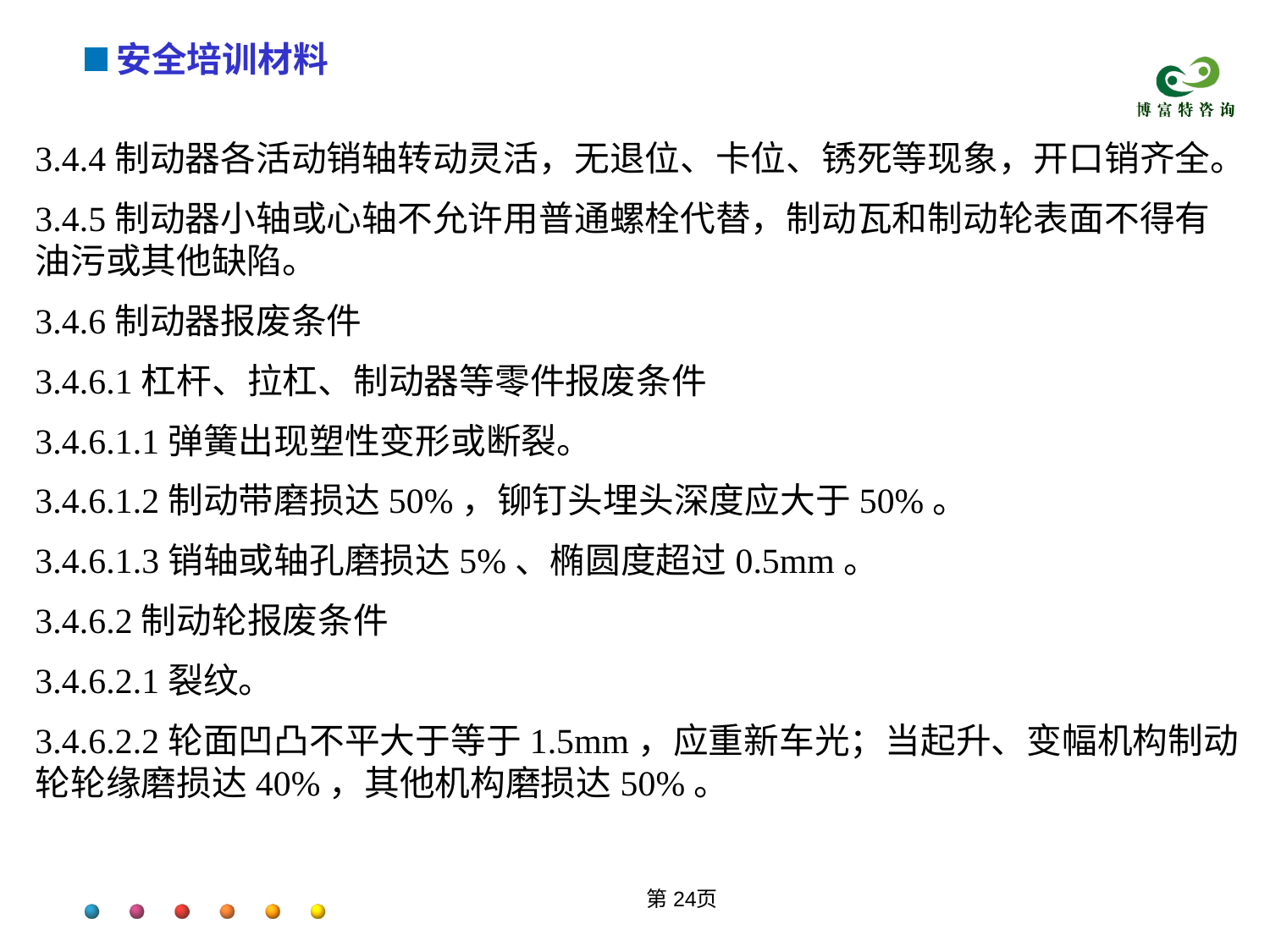

3.4.4制动器各活动销轴转动灵活，无退位、卡位、锈死等现象，开口销齐全。
3.4.5制动器小轴或心轴不允许用普通螺栓代替，制动瓦和制动轮表面不得有油污或其他缺陷。
3.4.6制动器报废条件
3.4.6.1杠杆、拉杠、制动器等零件报废条件
3.4.6.1.1弹簧出现塑性变形或断裂。
3.4.6.1.2制动带磨损达50%，铆钉头埋头深度应大于50%。
3.4.6.1.3销轴或轴孔磨损达5%、椭圆度超过0.5mm。
3.4.6.2制动轮报废条件
3.4.6.2.1裂纹。
3.4.6.2.2轮面凹凸不平大于等于1.5mm，应重新车光；当起升、变幅机构制动轮轮缘磨损达40%，其他机构磨损达50%。